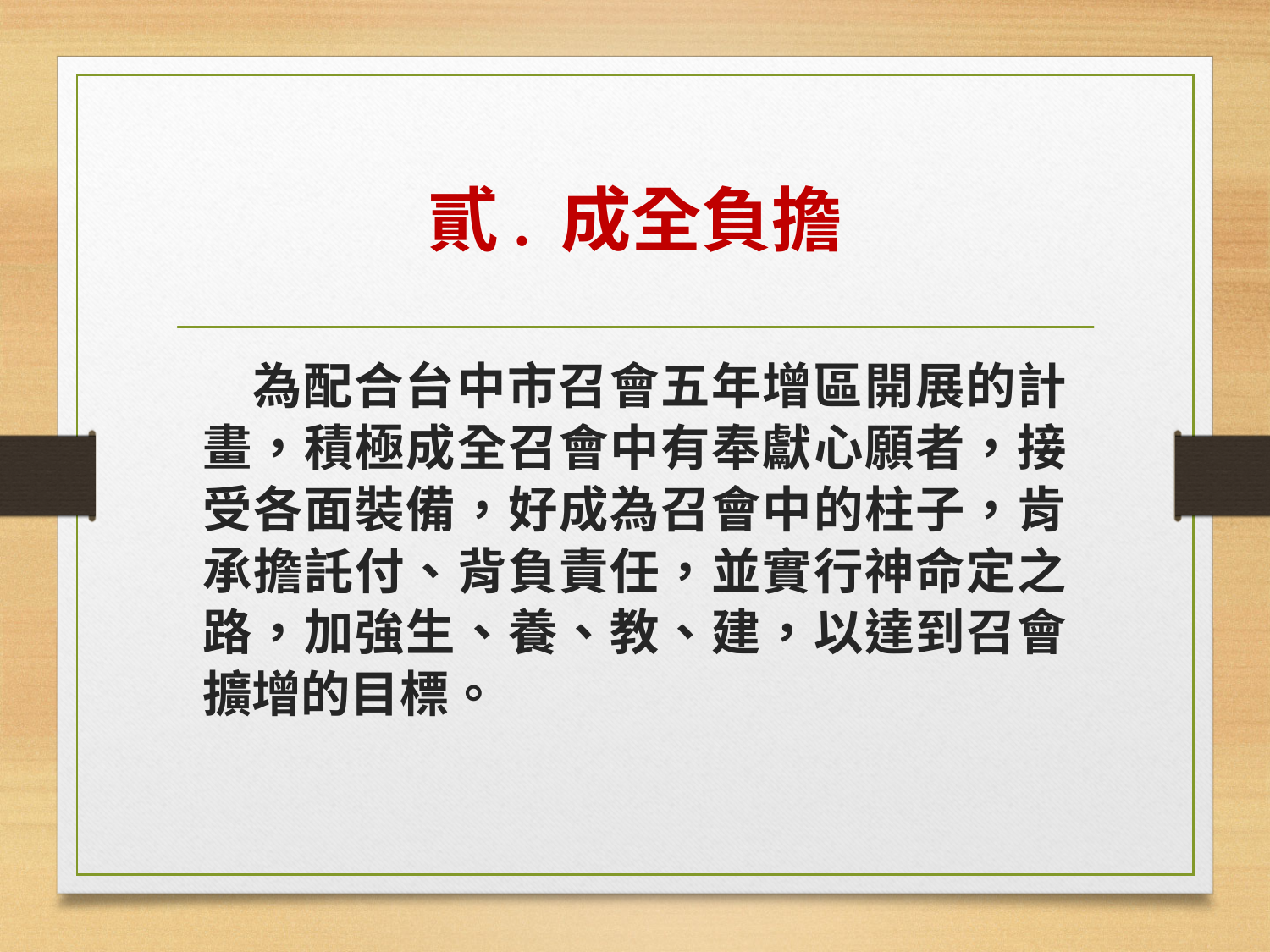

# 貳. 成全負擔
為配合台中市召會五年增區開展的計畫，積極成全召會中有奉獻心願者，接受各面裝備，好成為召會中的柱子，肯承擔託付、背負責任，並實行神命定之路，加強生、養、教、建，以達到召會擴增的目標。